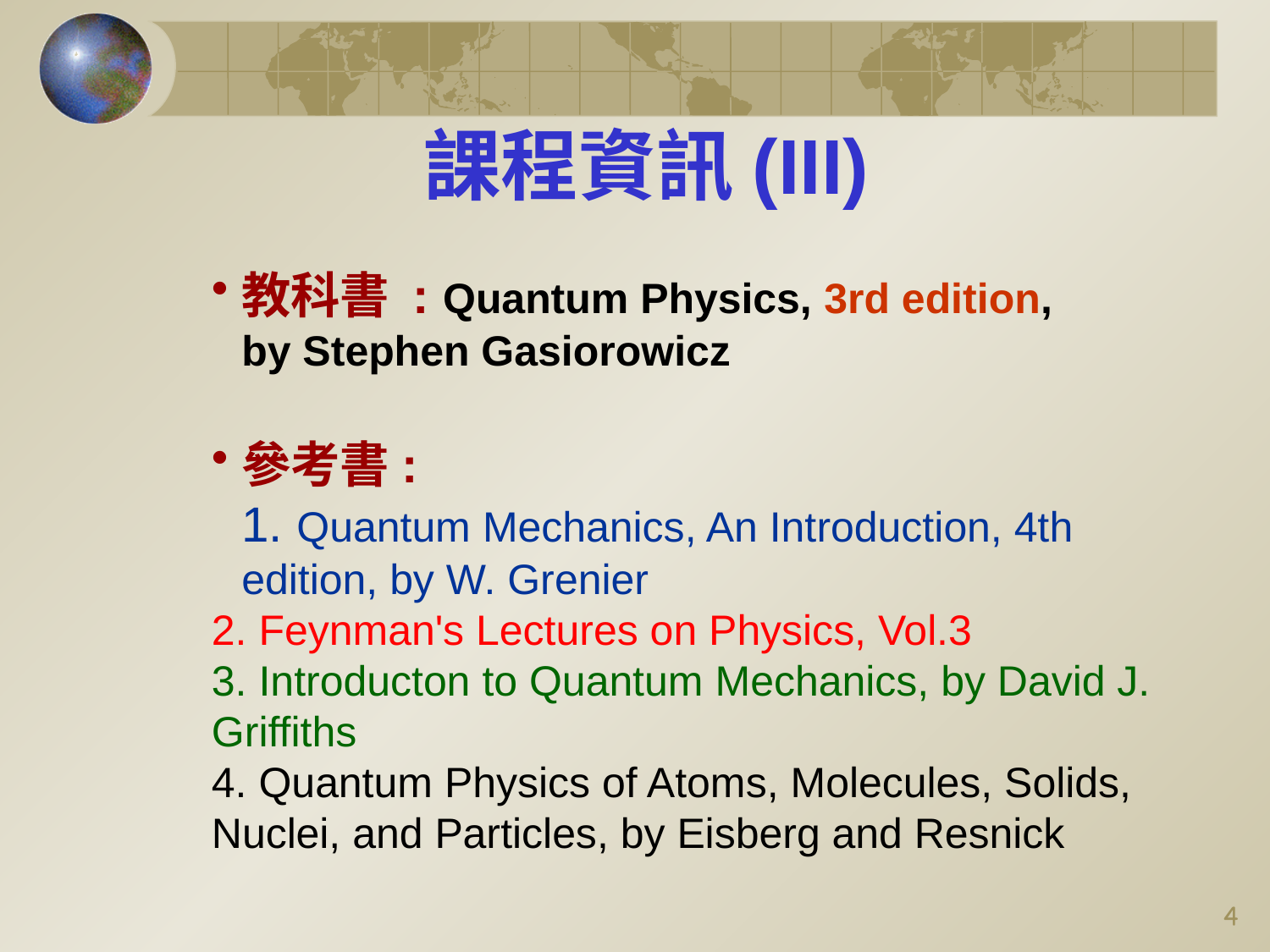

課程資訊(III)

教科書 : Quantum Physics, 3rd edition, by Stephen Gasiorowicz
參考書:                                                          1. Quantum Mechanics, An Introduction, 4th edition, by W. Grenier
2. Feynman's Lectures on Physics, Vol.3
3. Introducton to Quantum Mechanics, by David J. Griffiths
4. Quantum Physics of Atoms, Molecules, Solids, Nuclei, and Particles, by Eisberg and Resnick

4